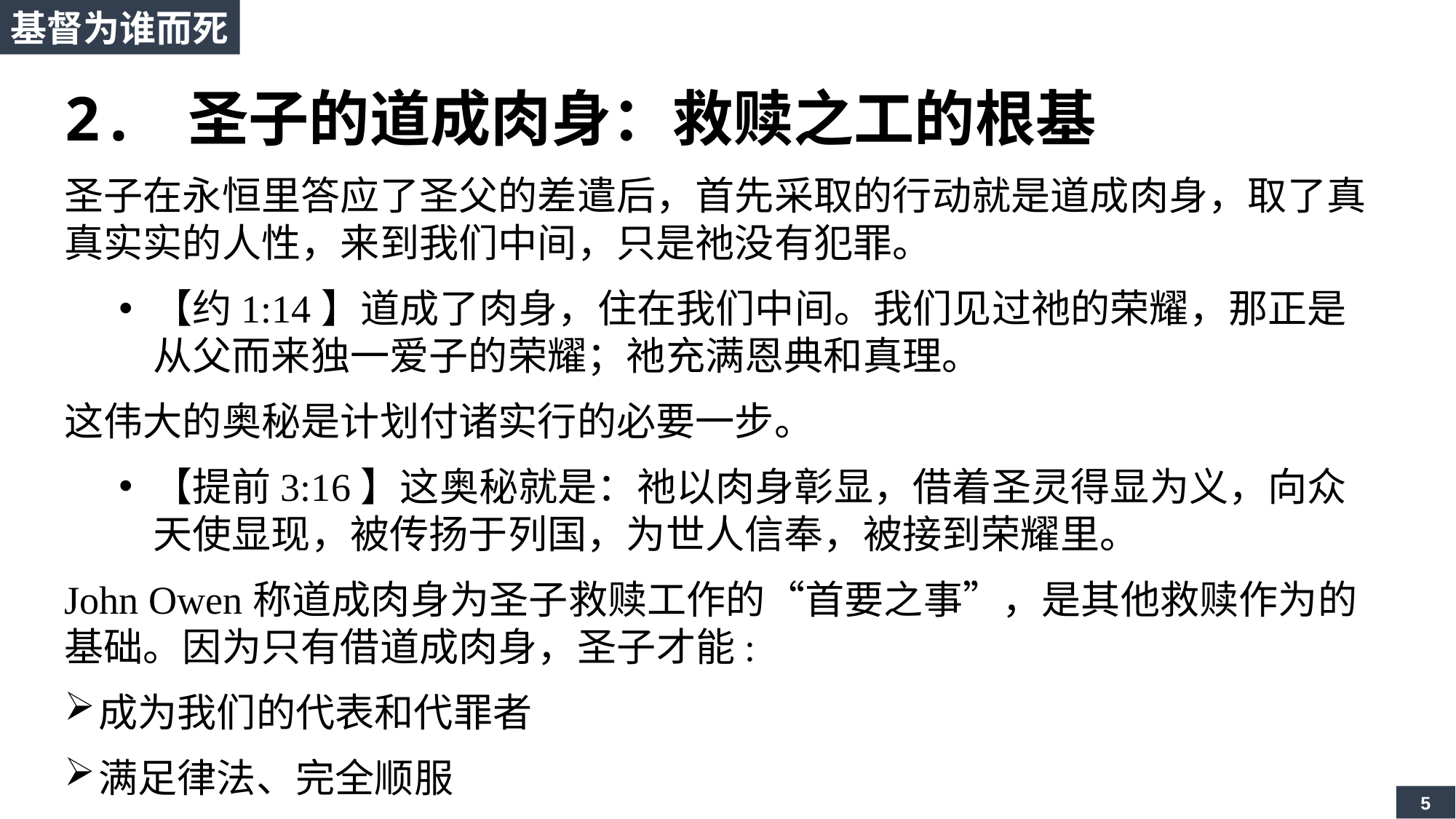

基督为谁而死
2. 圣子的道成肉身：救赎之工的根基
圣子在永恒里答应了圣父的差遣后，首先采取的行动就是道成肉身，取了真真实实的人性，来到我们中间，只是祂没有犯罪。
【约1:14】道成了肉身，住在我们中间。我们见过祂的荣耀，那正是从父而来独一爱子的荣耀；祂充满恩典和真理。
这伟大的奥秘是计划付诸实行的必要一步。
【提前3:16】这奥秘就是：祂以肉身彰显，借着圣灵得显为义，向众天使显现，被传扬于列国，为世人信奉，被接到荣耀里。
John Owen称道成肉身为圣子救赎工作的“首要之事”，是其他救赎作为的基础。因为只有借道成肉身，圣子才能:
成为我们的代表和代罪者
满足律法、完全顺服
5